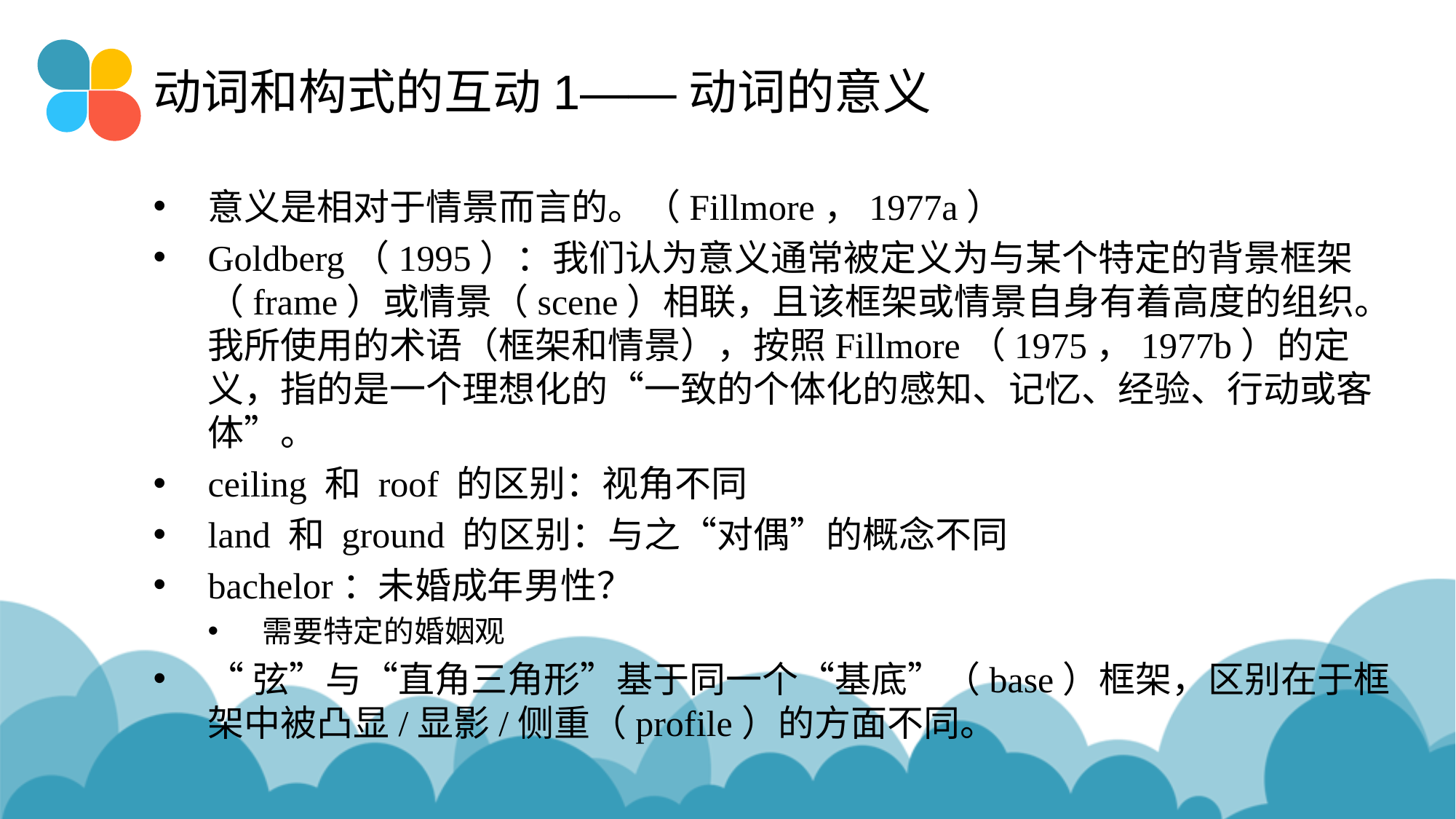

# 动词和构式的互动1——动词的意义
意义是相对于情景而言的。（Fillmore，1977a）
Goldberg（1995）：我们认为意义通常被定义为与某个特定的背景框架（frame）或情景（scene）相联，且该框架或情景自身有着高度的组织。我所使用的术语（框架和情景），按照Fillmore（1975，1977b）的定义，指的是一个理想化的“一致的个体化的感知、记忆、经验、行动或客体”。
ceiling 和 roof 的区别：视角不同
land 和 ground 的区别：与之“对偶”的概念不同
bachelor：未婚成年男性？
需要特定的婚姻观
“弦”与“直角三角形”基于同一个“基底”（base）框架，区别在于框架中被凸显/显影/侧重（profile）的方面不同。